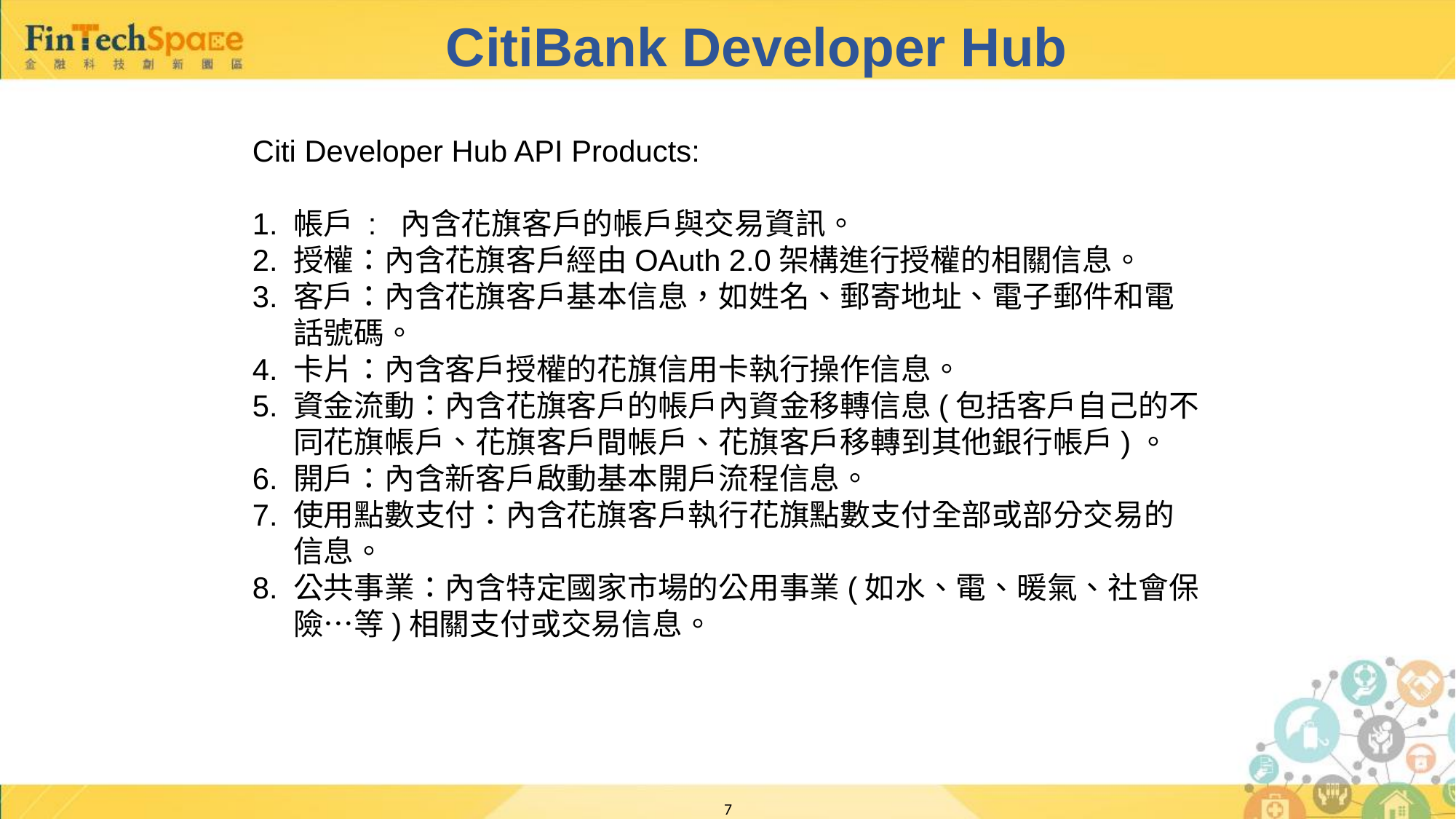

# CitiBank Developer Hub
Citi Developer Hub API Products:

帳戶 :  內含花旗客戶的帳戶與交易資訊。
授權：內含花旗客戶經由OAuth 2.0架構進行授權的相關信息。
客戶：內含花旗客戶基本信息，如姓名、郵寄地址、電子郵件和電話號碼。
卡片：內含客戶授權的花旗信用卡執行操作信息。
資金流動：內含花旗客戶的帳戶內資金移轉信息(包括客戶自己的不同花旗帳戶、花旗客戶間帳戶、花旗客戶移轉到其他銀行帳戶)。
開戶：內含新客戶啟動基本開戶流程信息。
使用點數支付：內含花旗客戶執行花旗點數支付全部或部分交易的信息。
公共事業：內含特定國家市場的公用事業(如水、電、暖氣、社會保險…等)相關支付或交易信息。

7